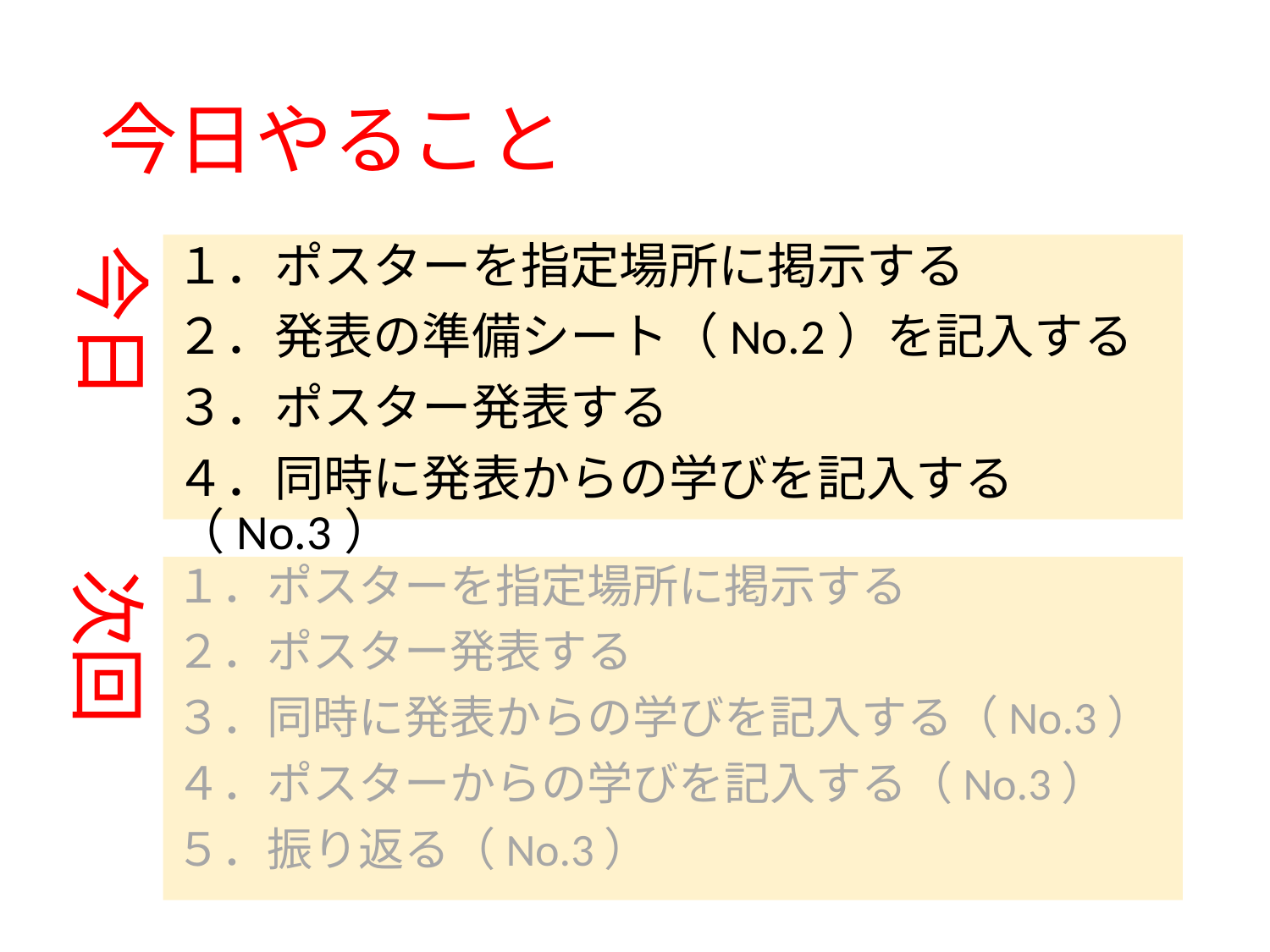

# 今日やること
今日
１．ポスターを指定場所に掲示する
２．発表の準備シート（No.2）を記入する
３．ポスター発表する
４．同時に発表からの学びを記入する（No.3）

次回
１．ポスターを指定場所に掲示する
２．ポスター発表する
３．同時に発表からの学びを記入する（No.3）
４．ポスターからの学びを記入する（No.3）
５．振り返る（No.3）